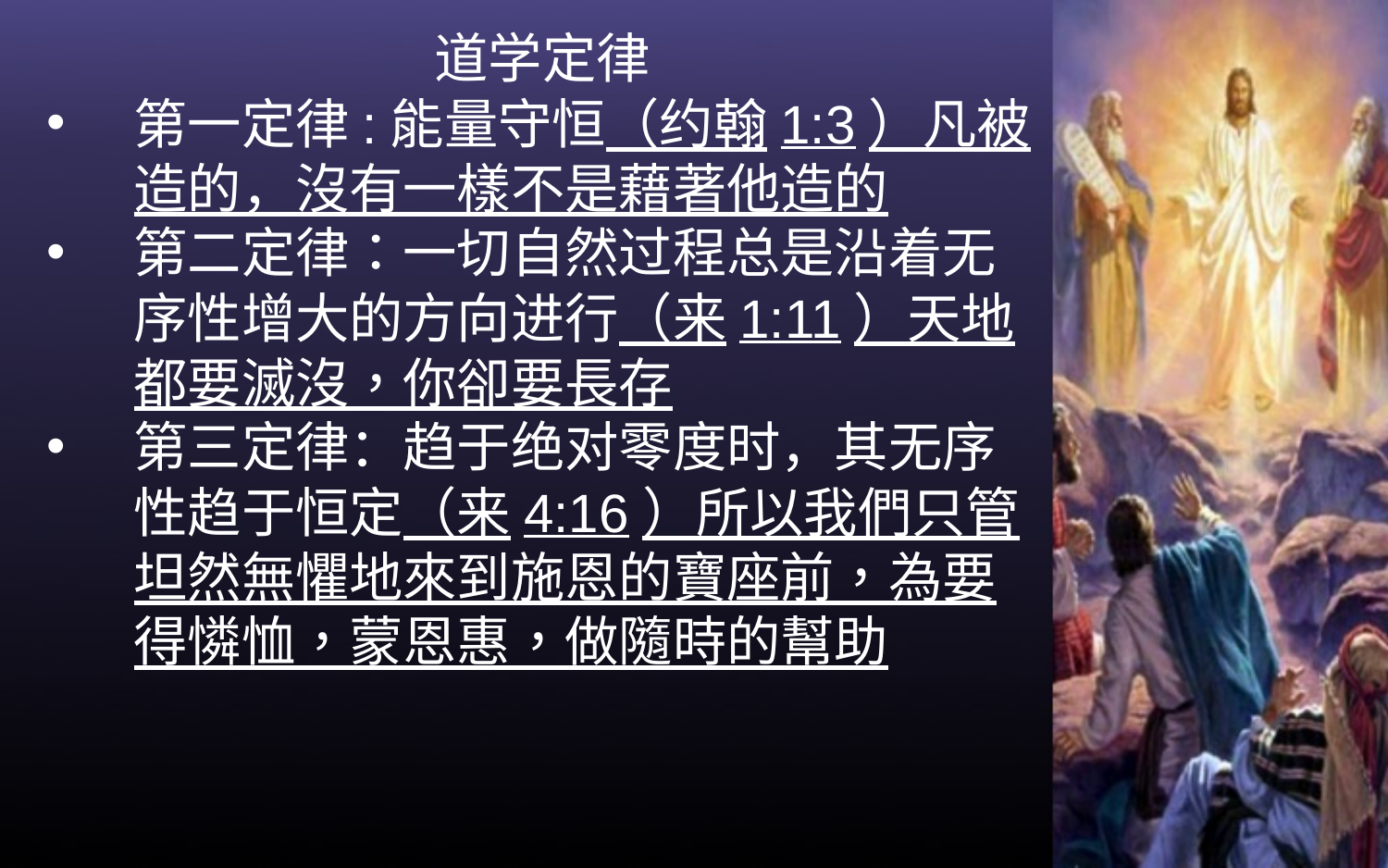

道学定律
第一定律:能量守恒（约翰1:3）凡被造的，沒有一樣不是藉著他造的
第二定律：一切自然过程总是沿着无序性增大的方向进行（来1:11）天地都要滅沒，你卻要長存
第三定律：趋于绝对零度时，其无序性趋于恒定（来4:16）所以我們只管坦然無懼地來到施恩的寶座前，為要得憐恤，蒙恩惠，做隨時的幫助